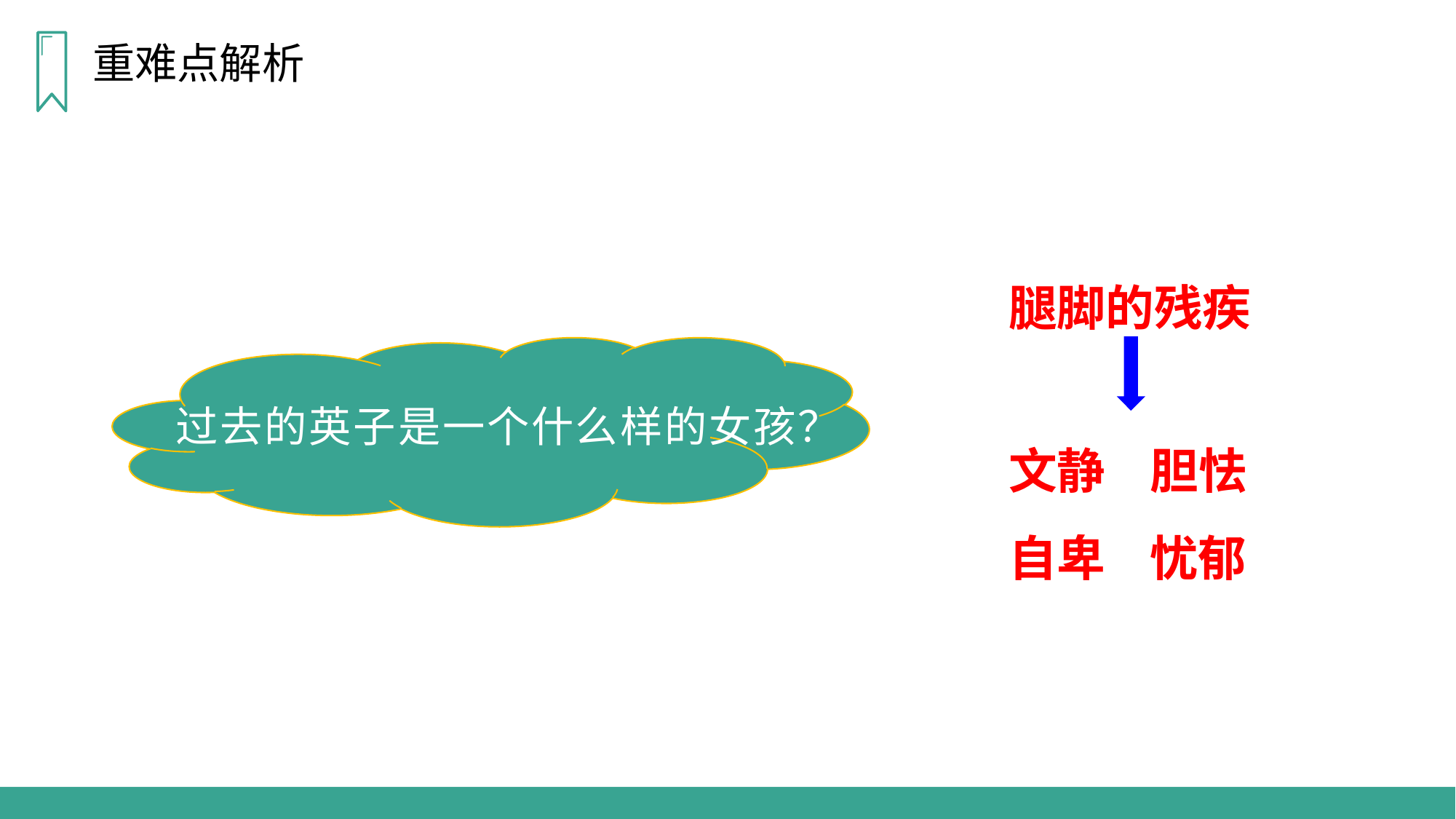

重难点解析
腿脚的残疾

   过去的英子是一个什么样的女孩？
文静    胆怯
自卑    忧郁